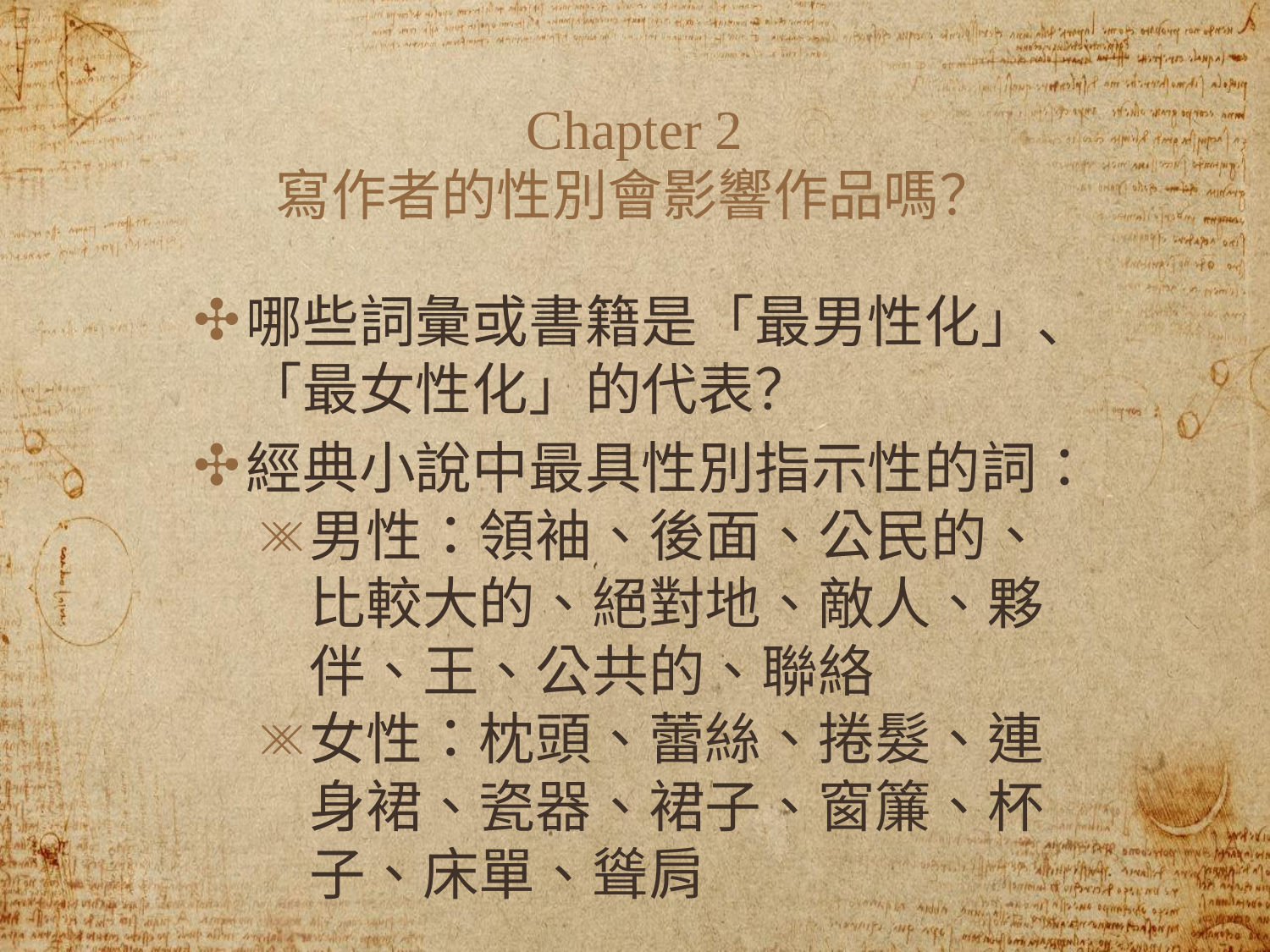

# Chapter 2
寫作者的性別會影響作品嗎？
哪些詞彙或書籍是「最男性化」、「最女性化」的代表？
經典小說中最具性別指示性的詞：
男性：領袖、後面、公民的、比較大的、絕對地、敵人、夥伴、王、公共的、聯絡
女性：枕頭、蕾絲、捲髮、連身裙、瓷器、裙子、窗簾、杯子、床單、聳肩